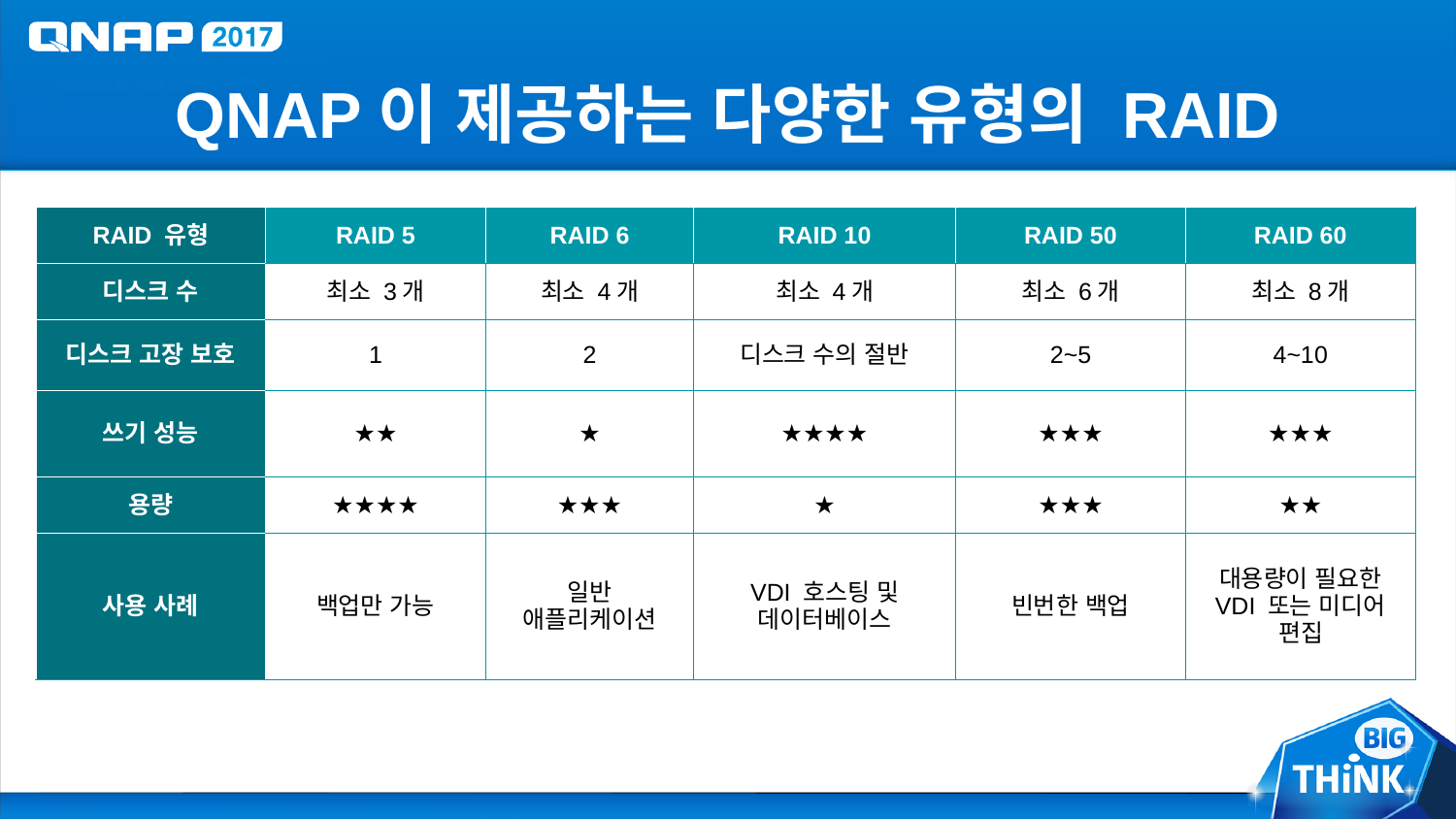

# QNAP이 제공하는 다양한 유형의 RAID
| RAID 유형 | RAID 5 | RAID 6 | RAID 10 | RAID 50 | RAID 60 |
| --- | --- | --- | --- | --- | --- |
| 디스크 수 | 최소 3개 | 최소 4개 | 최소 4개 | 최소 6개 | 최소 8개 |
| 디스크 고장 보호 | 1 | 2 | 디스크 수의 절반 | 2~5 | 4~10 |
| 쓰기 성능 | ★★ | ★ | ★★★★ | ★★★ | ★★★ |
| 용량 | ★★★★ | ★★★ | ★ | ★★★ | ★★ |
| 사용 사례 | 백업만 가능 | 일반 애플리케이션 | VDI 호스팅 및 데이터베이스 | 빈번한 백업 | 대용량이 필요한 VDI 또는 미디어 편집 |